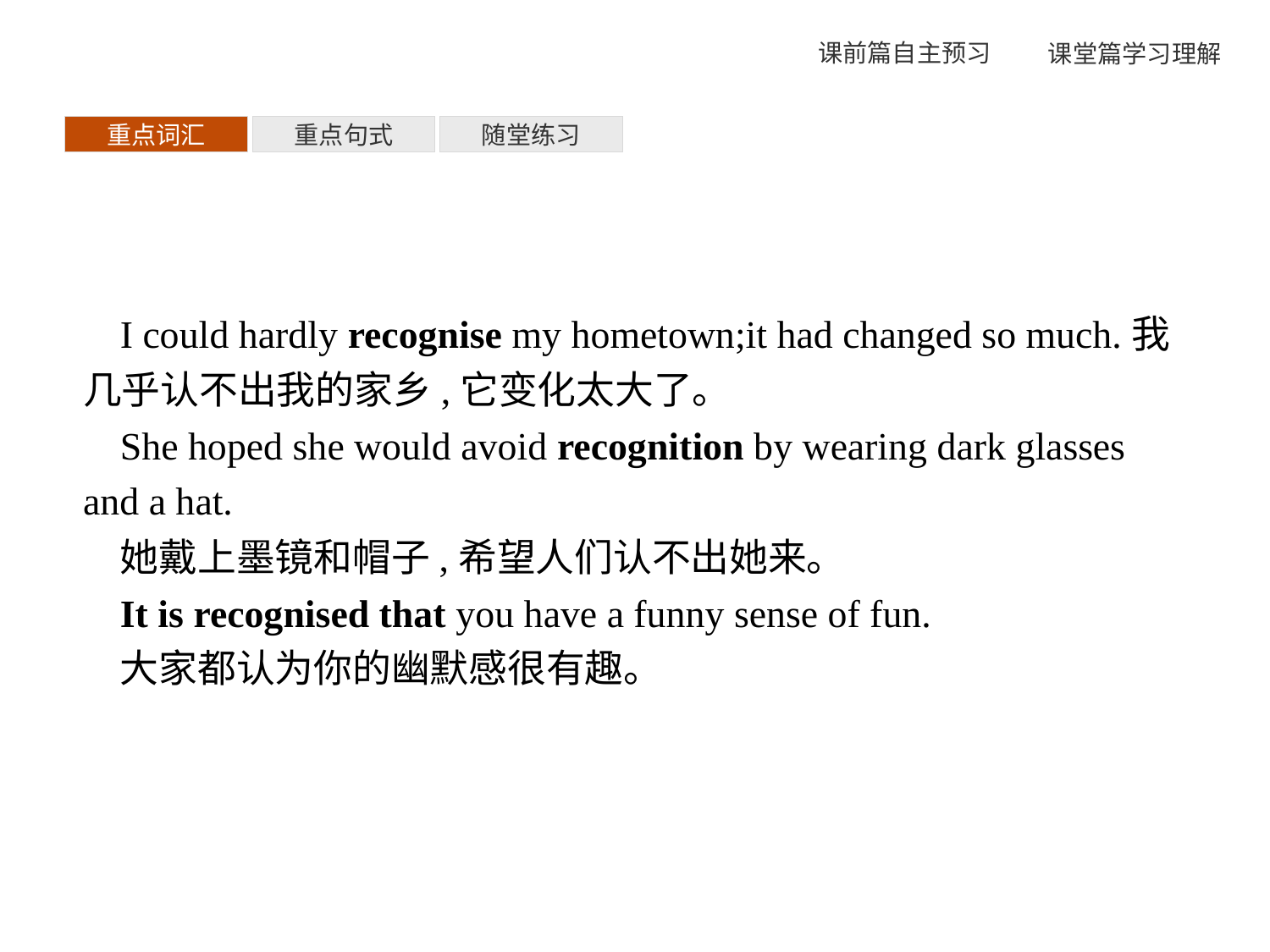

重点词汇
重点句式
随堂练习
I could hardly recognise my hometown;it had changed so much.我几乎认不出我的家乡,它变化太大了。
She hoped she would avoid recognition by wearing dark glasses and a hat.
她戴上墨镜和帽子,希望人们认不出她来。
It is recognised that you have a funny sense of fun.
大家都认为你的幽默感很有趣。